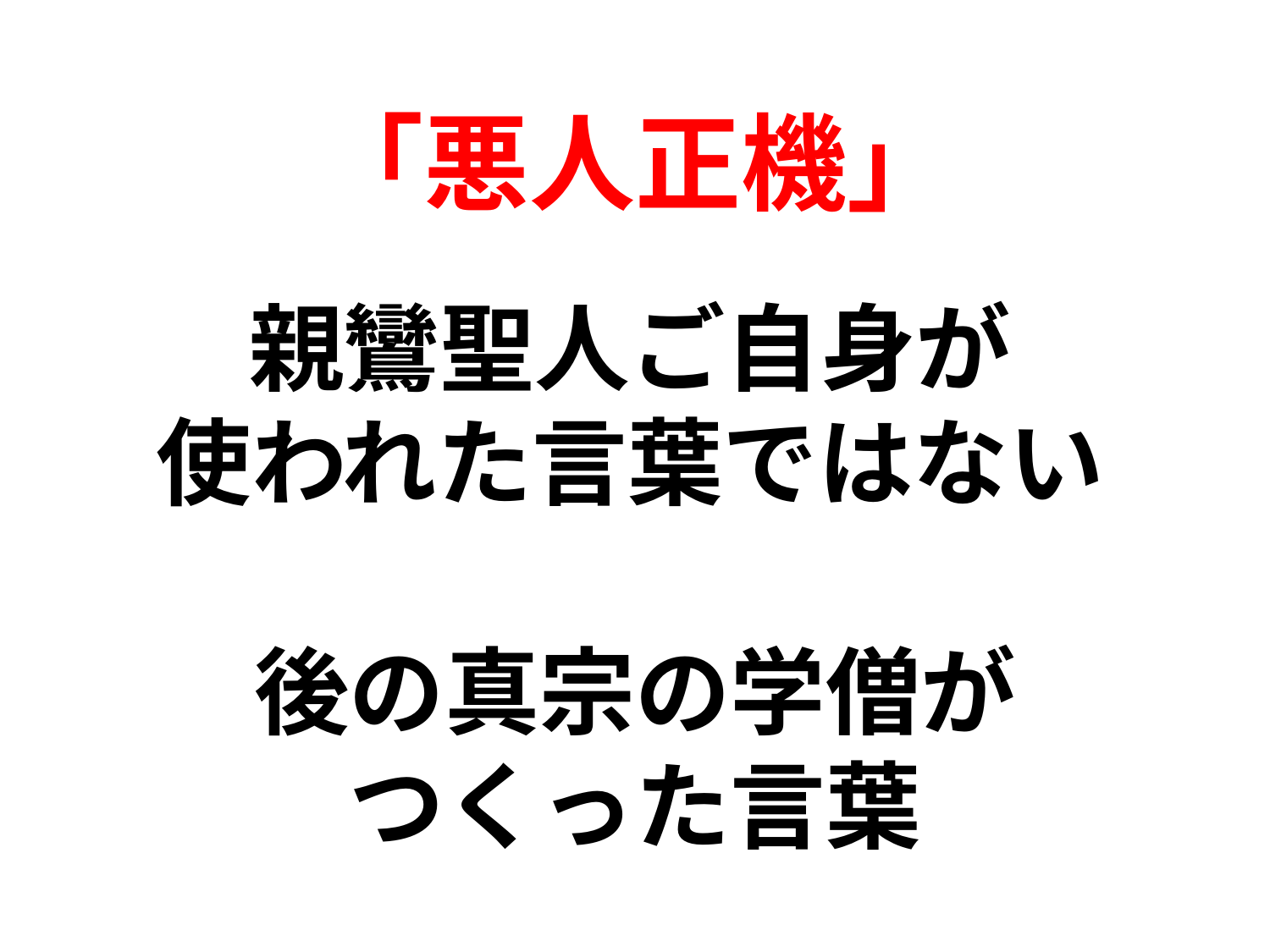

「悪人正機」
親鸞聖人ご自身が
使われた言葉ではない
後の真宗の学僧が
つくった言葉